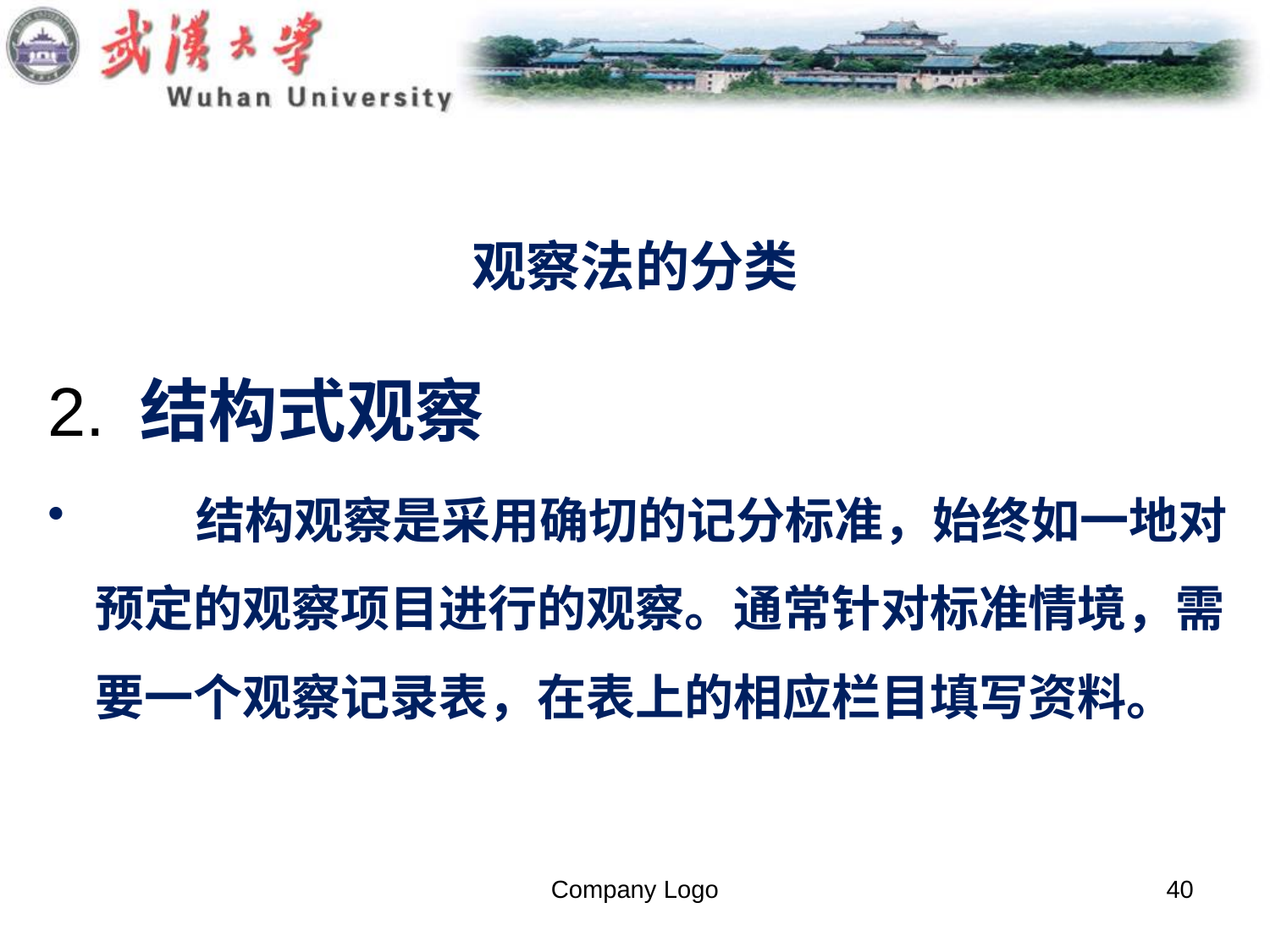

# 观察法的分类
2. 结构式观察
        结构观察是采用确切的记分标准，始终如一地对预定的观察项目进行的观察。通常针对标准情境，需要一个观察记录表，在表上的相应栏目填写资料。

Company Logo
40